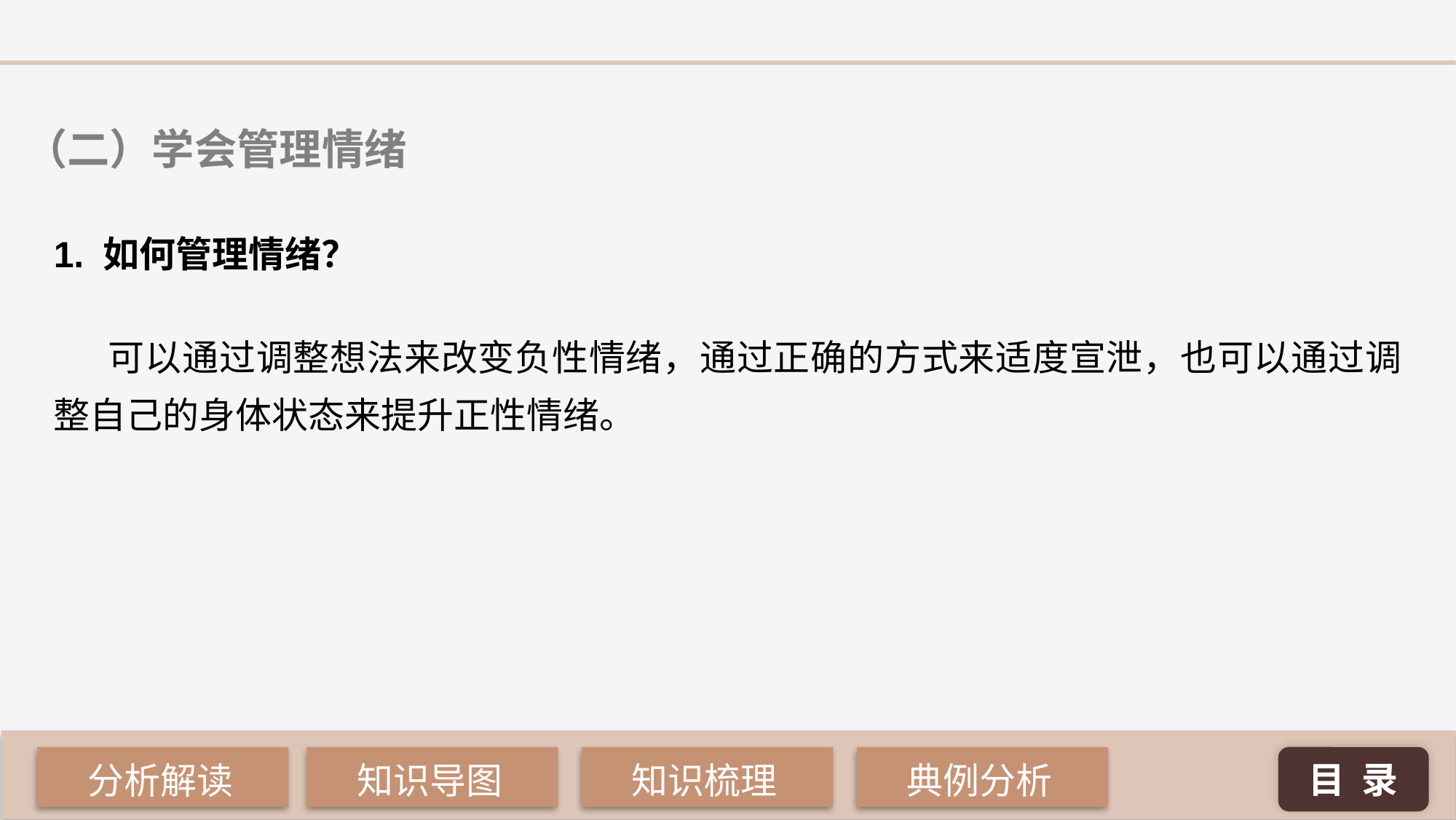

（二）学会管理情绪
1. 如何管理情绪？
可以通过调整想法来改变负性情绪，通过正确的方式来适度宣泄，也可以通过调整自己的身体状态来提升正性情绪。